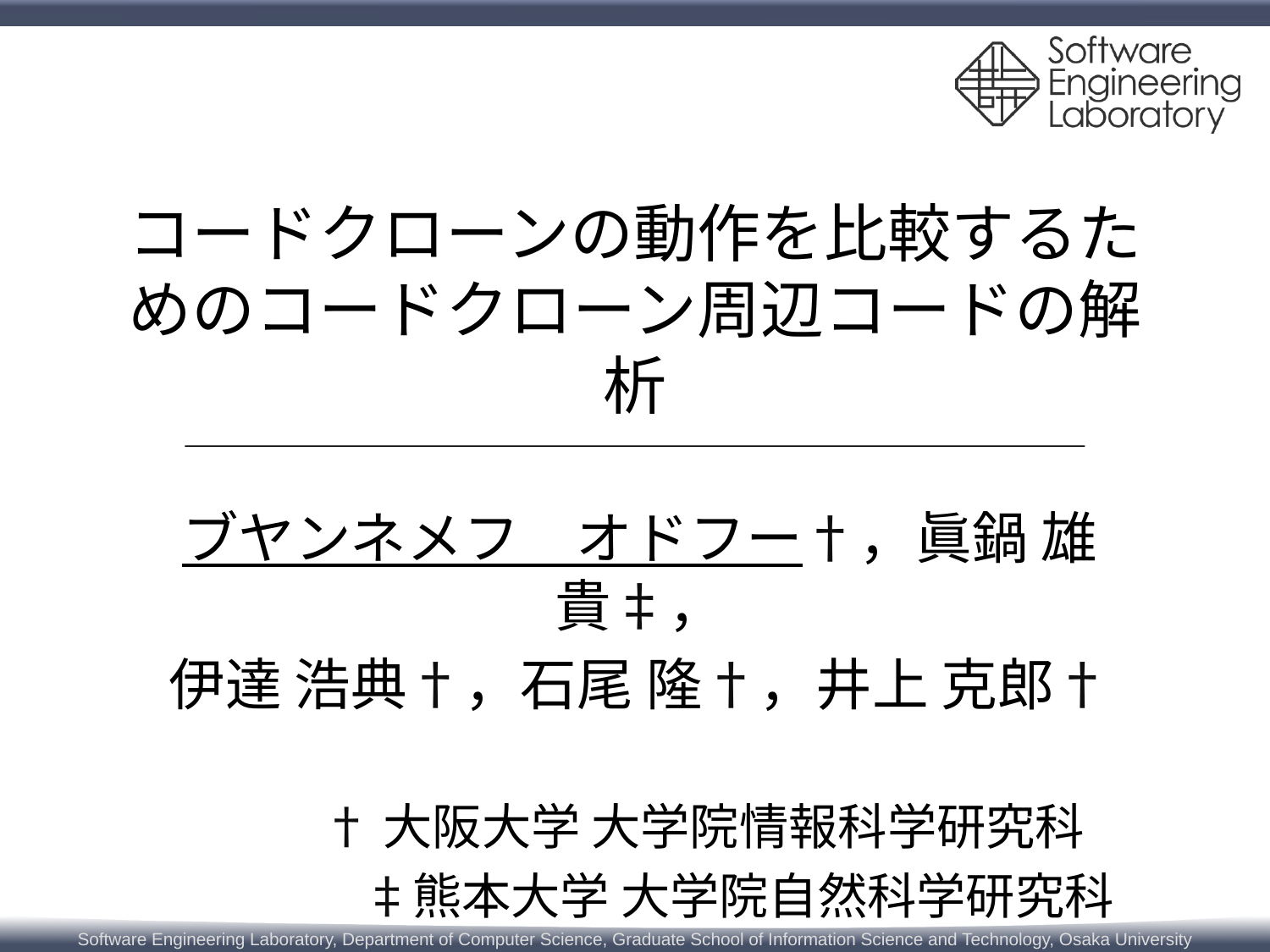

# コードクローンの動作を比較するためのコードクローン周辺コードの解析
ブヤンネメフ　オドフー†，眞鍋 雄貴‡，
伊達 浩典†，石尾 隆†，井上 克郎†

	†大阪大学 大学院情報科学研究科
　　　　‡熊本大学 大学院自然科学研究科